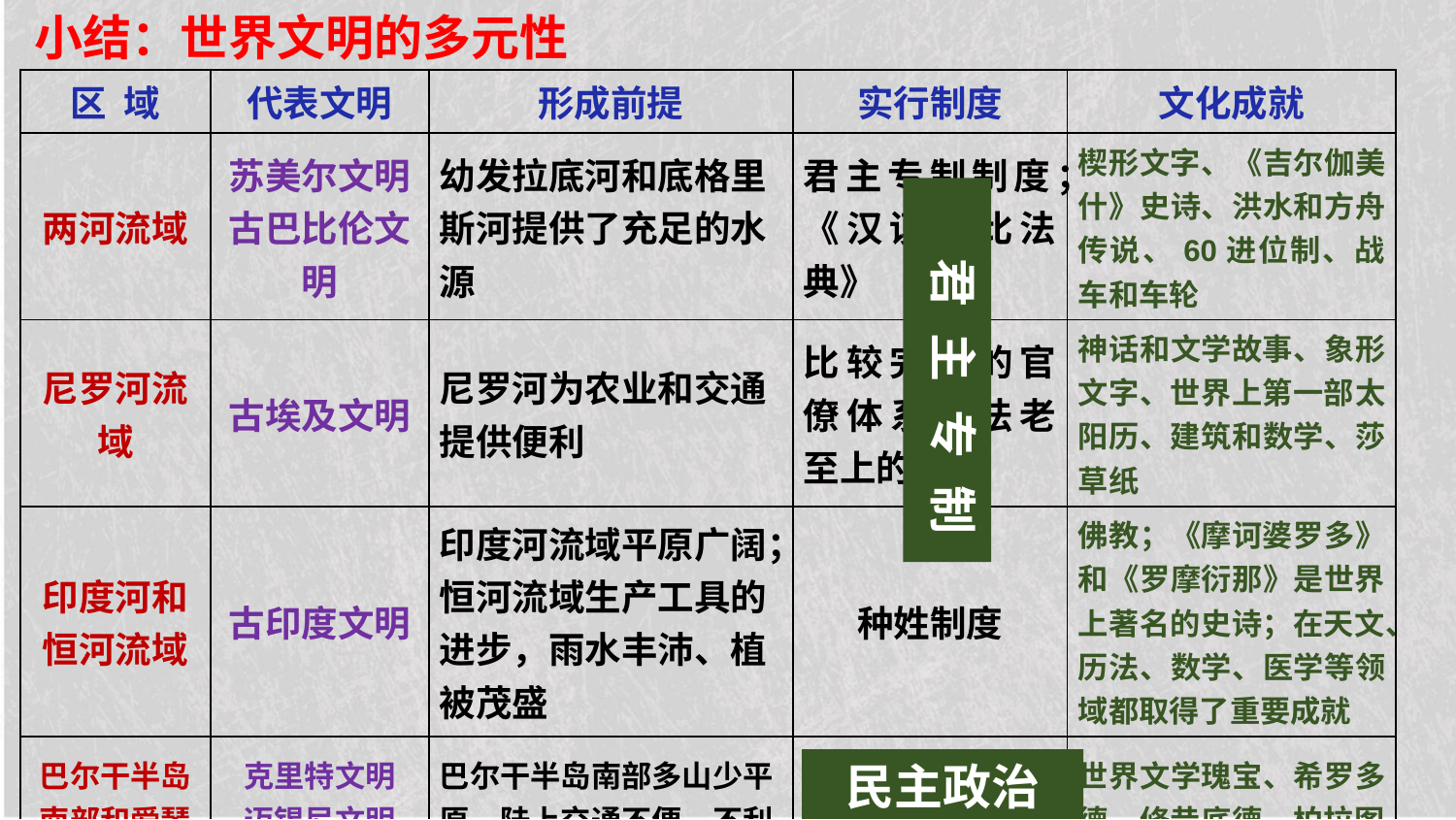

小结：世界文明的多元性
| 区 域 | 代表文明 | 形成前提 | 实行制度 | 文化成就 |
| --- | --- | --- | --- | --- |
| 两河流域 | 苏美尔文明 古巴比伦文明 | 幼发拉底河和底格里斯河提供了充足的水源 | 君主专制制度；《汉谟拉比法典》 | 楔形文字、《吉尔伽美什》史诗、洪水和方舟传说、60进位制、战车和车轮 |
| 尼罗河流域 | 古埃及文明 | 尼罗河为农业和交通提供便利 | 比较完善的官僚体系；法老至上的权威 | 神话和文学故事、象形文字、世界上第一部太阳历、建筑和数学、莎草纸 |
| 印度河和恒河流域 | 古印度文明 | 印度河流域平原广阔；恒河流域生产工具的进步，雨水丰沛、植被茂盛 | 种姓制度 | 佛教；《摩诃婆罗多》和《罗摩衍那》是世界上著名的史诗；在天文、历法、数学、医学等领域都取得了重要成就 |
| 巴尔干半岛南部和爱琴海地区 | 克里特文明 迈锡尼文明 古希腊文明 | 巴尔干半岛南部多山少平原，陆上交通不便，不利于地区性大国的兴起 | 城邦制度 | 世界文学瑰宝、希罗多德、修昔底德、柏拉图、亚里士多德 |
    君  主  专  制
民主政治